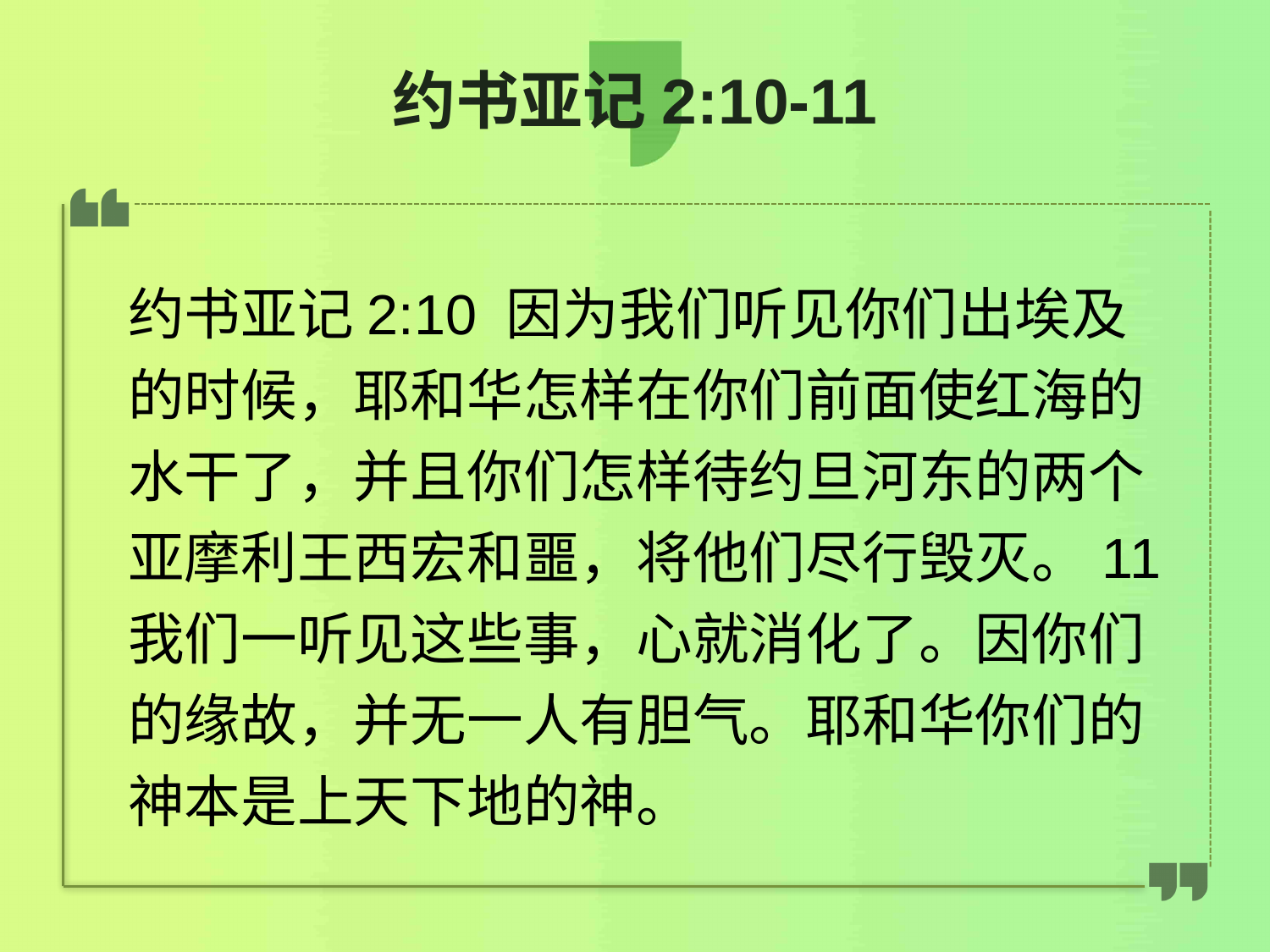

# 约书亚记2:10-11
约书亚记2:10 因为我们听见你们出埃及的时候，耶和华怎样在你们前面使红海的水干了，并且你们怎样待约旦河东的两个亚摩利王西宏和噩，将他们尽行毁灭。11 我们一听见这些事，心就消化了。因你们的缘故，并无一人有胆气。耶和华你们的神本是上天下地的神。